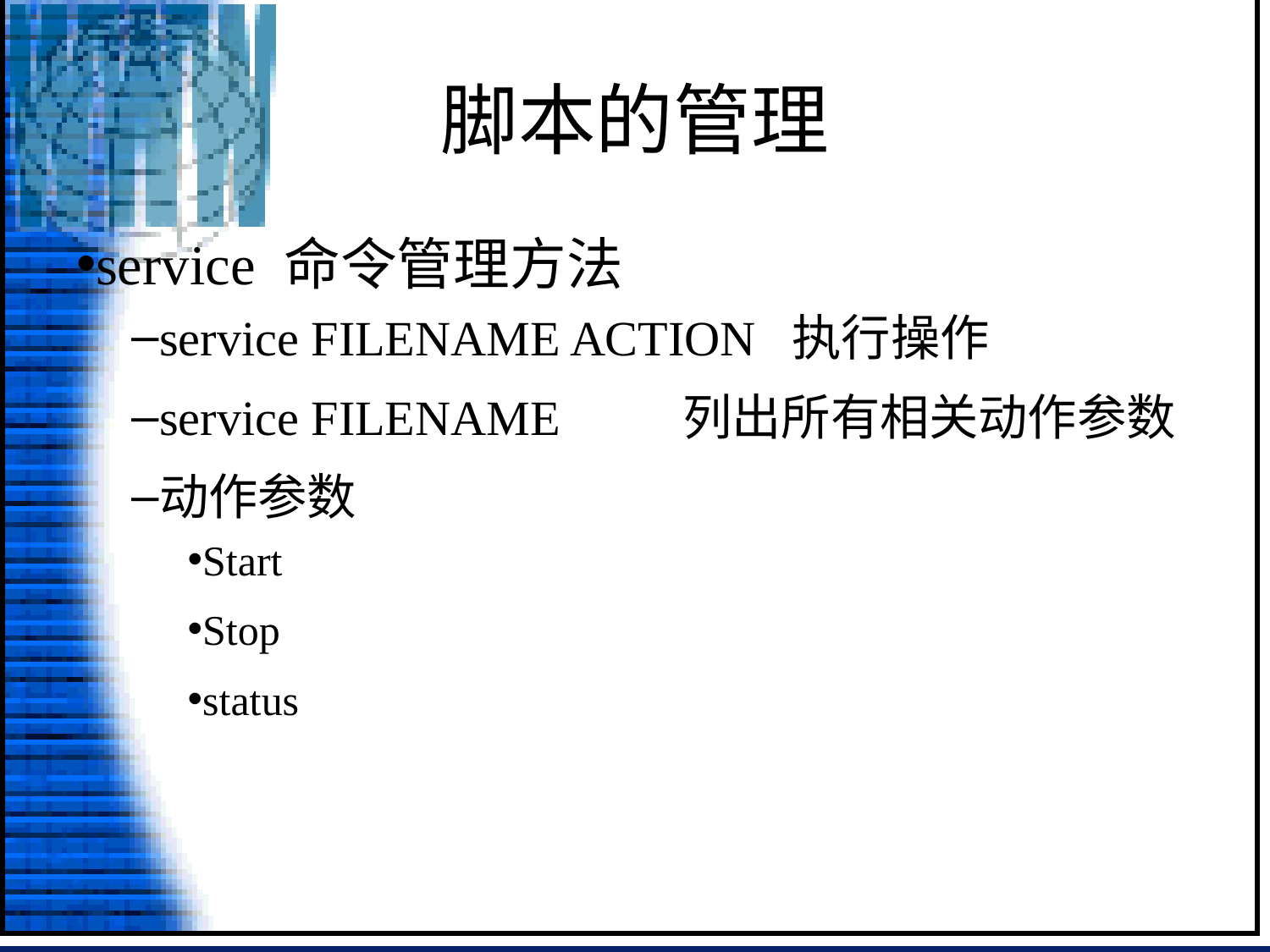

# 脚本的管理
service 命令管理方法
service FILENAME ACTION  执行操作
service FILENAME         列出所有相关动作参数
动作参数
Start
Stop
status